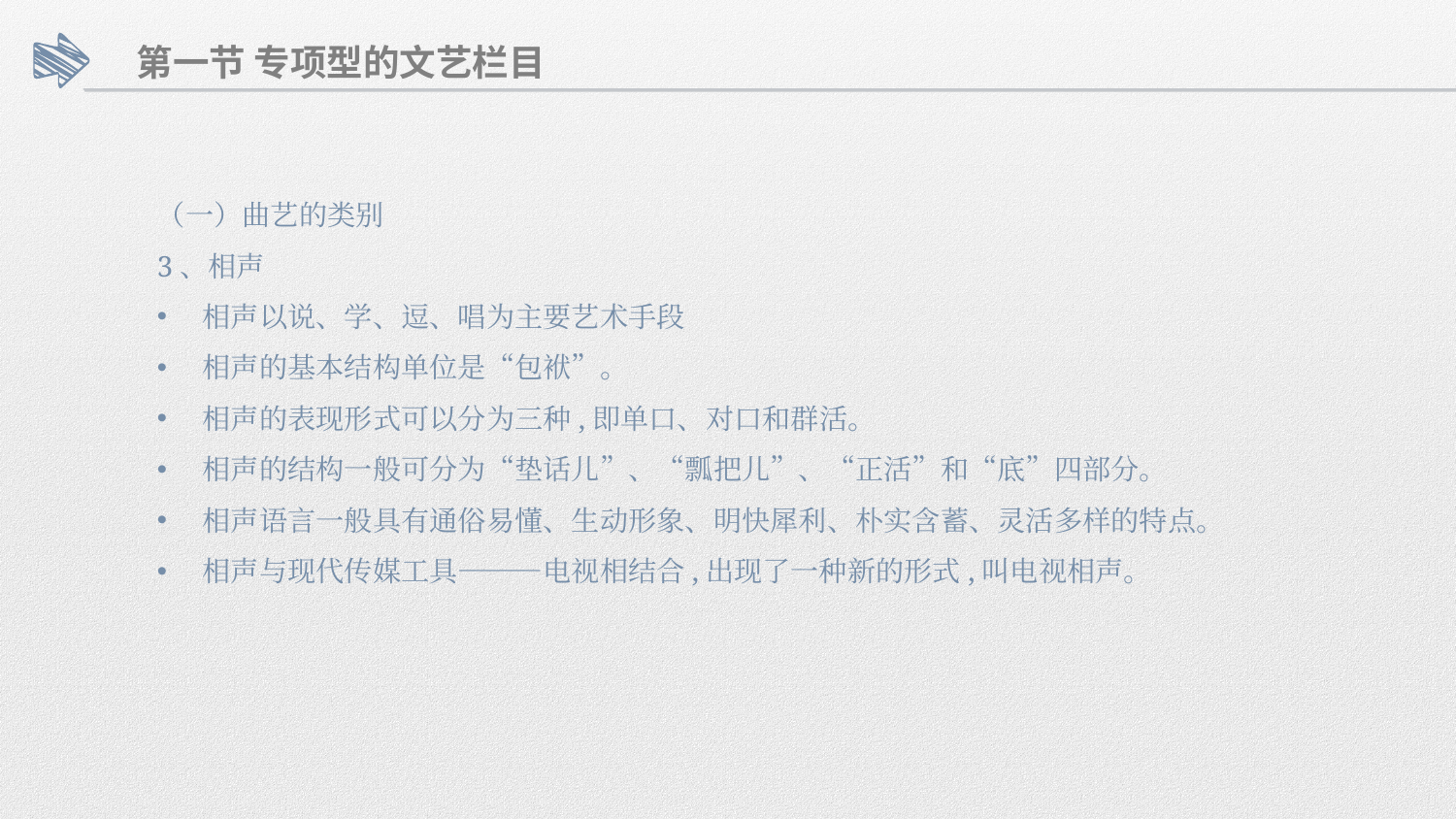

第一节 专项型的文艺栏目
（一）曲艺的类别
3、相声
相声以说、学、逗、唱为主要艺术手段
相声的基本结构单位是“包袱”。
相声的表现形式可以分为三种,即单口、对口和群活。
相声的结构一般可分为“垫话儿”、“瓢把儿”、“正活”和“底”四部分。
相声语言一般具有通俗易懂、生动形象、明快犀利、朴实含蓄、灵活多样的特点。
相声与现代传媒工具———电视相结合,出现了一种新的形式,叫电视相声。